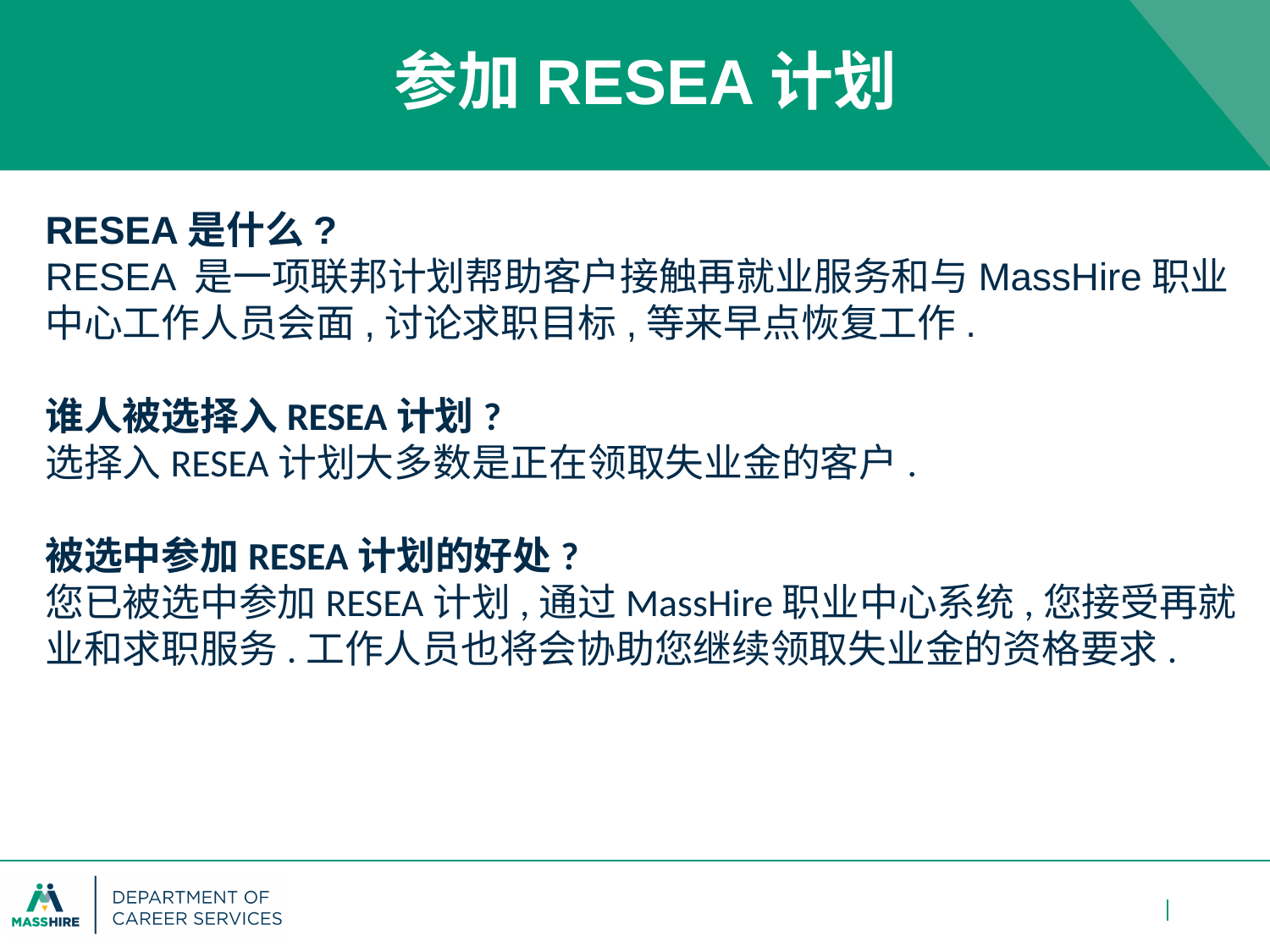

# 参加RESEA计划
RESEA是什么?
RESEA 是一项联邦计划帮助客户接触再就业服务和与MassHire职业中心工作人员会面,讨论求职目标,等来早点恢复工作.

谁人被选择入RESEA计划?
选择入RESEA计划大多数是正在领取失业金的客户.

被选中参加RESEA计划的好处?
您已被选中参加RESEA计划,通过MassHire职业中心系统,您接受再就业和求职服务.工作人员也将会协助您继续领取失业金的资格要求.